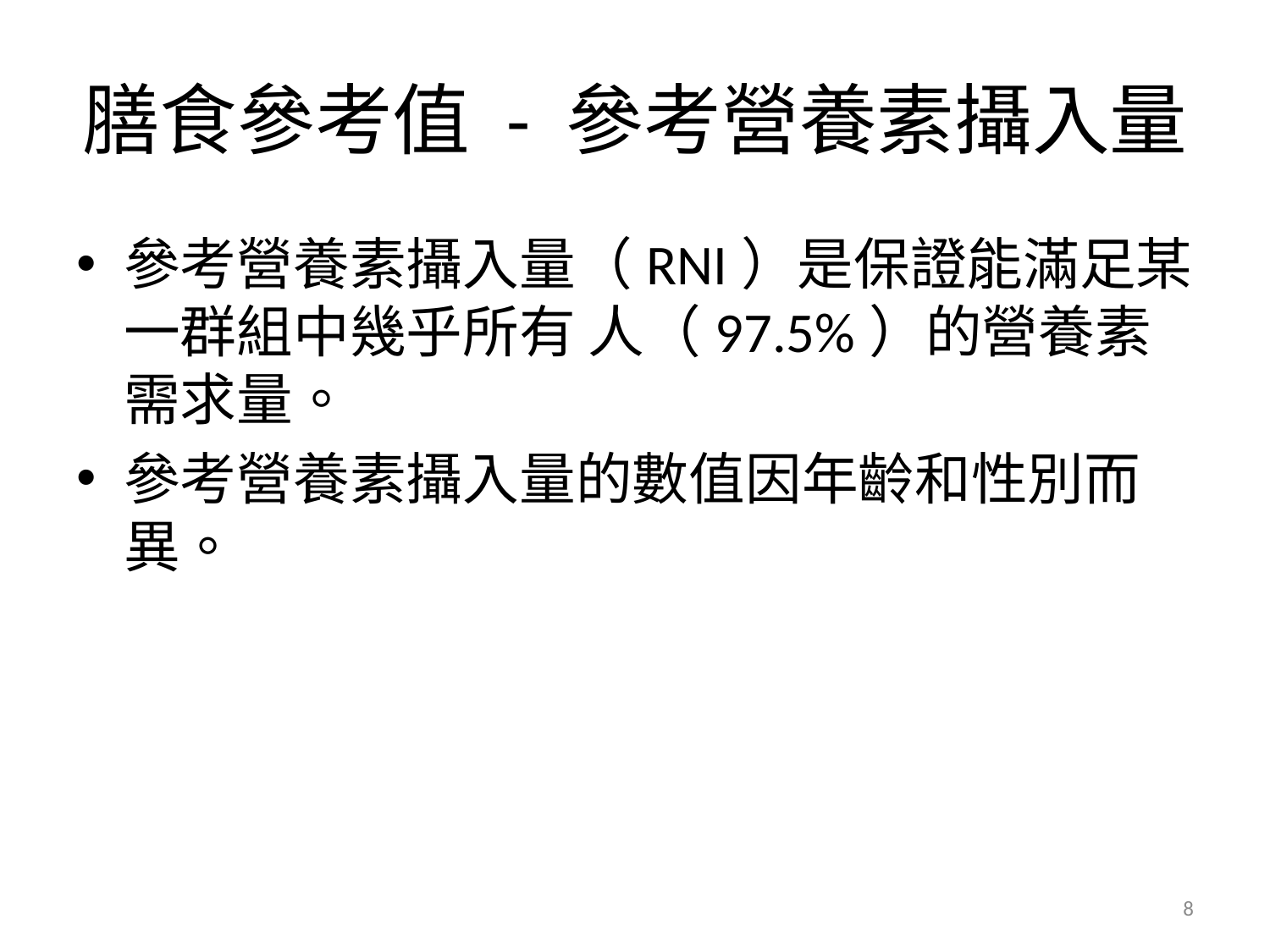

# 膳食參考值 - 參考營養素攝入量
參考營養素攝入量（RNI）是保證能滿足某一群組中幾乎所有 人（97.5%）的營養素需求量。
參考營養素攝入量的數值因年齡和性別而異。

8